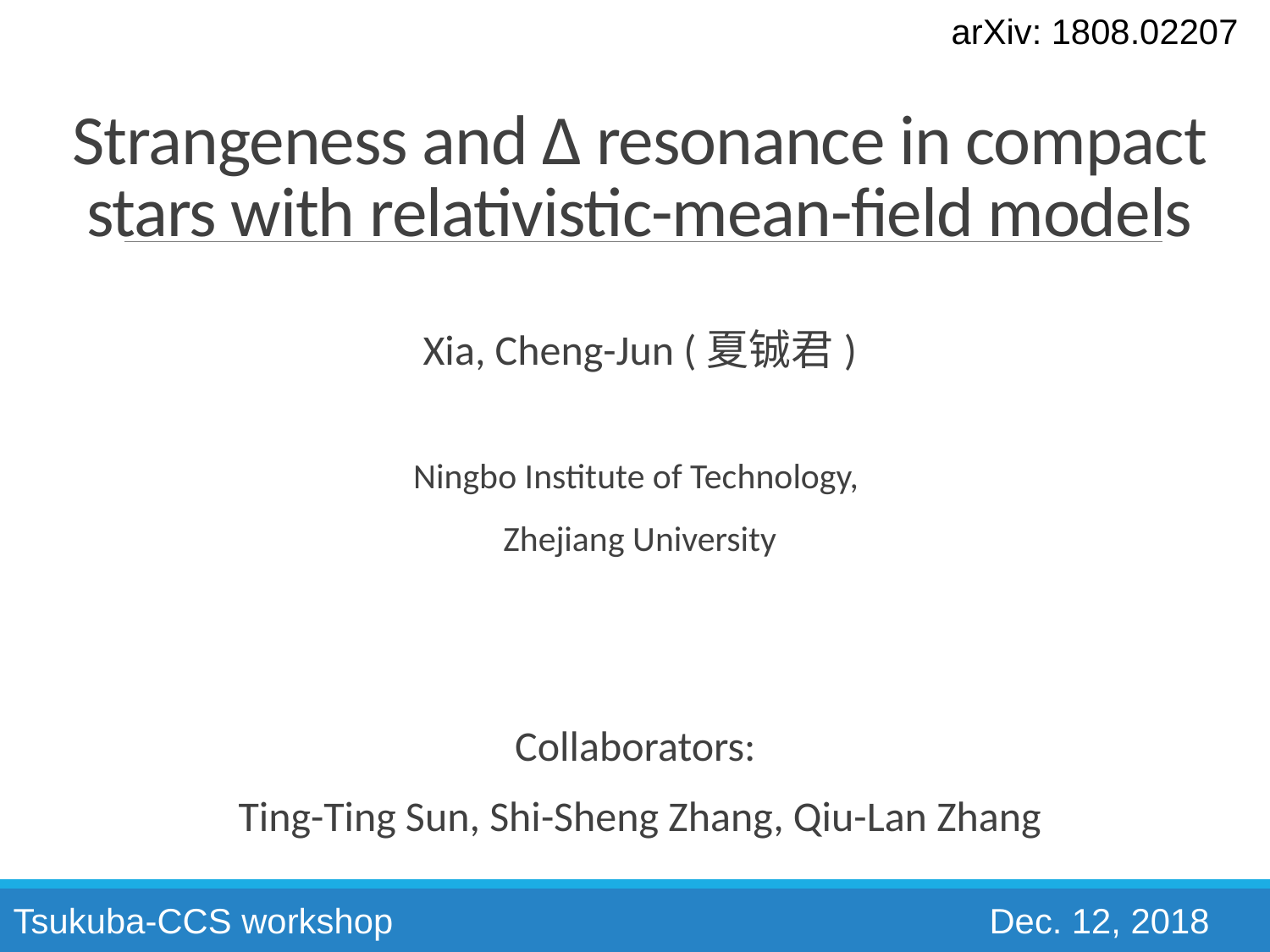

arXiv: 1808.02207
# Strangeness and ∆ resonance in compact stars with relativistic-mean-field models
Xia, Cheng-Jun (夏铖君)

Ningbo Institute of Technology,
Zhejiang University

Collaborators:
Ting-Ting Sun, Shi-Sheng Zhang, Qiu-Lan Zhang
Tsukuba-CCS workshop
Dec. 12, 2018